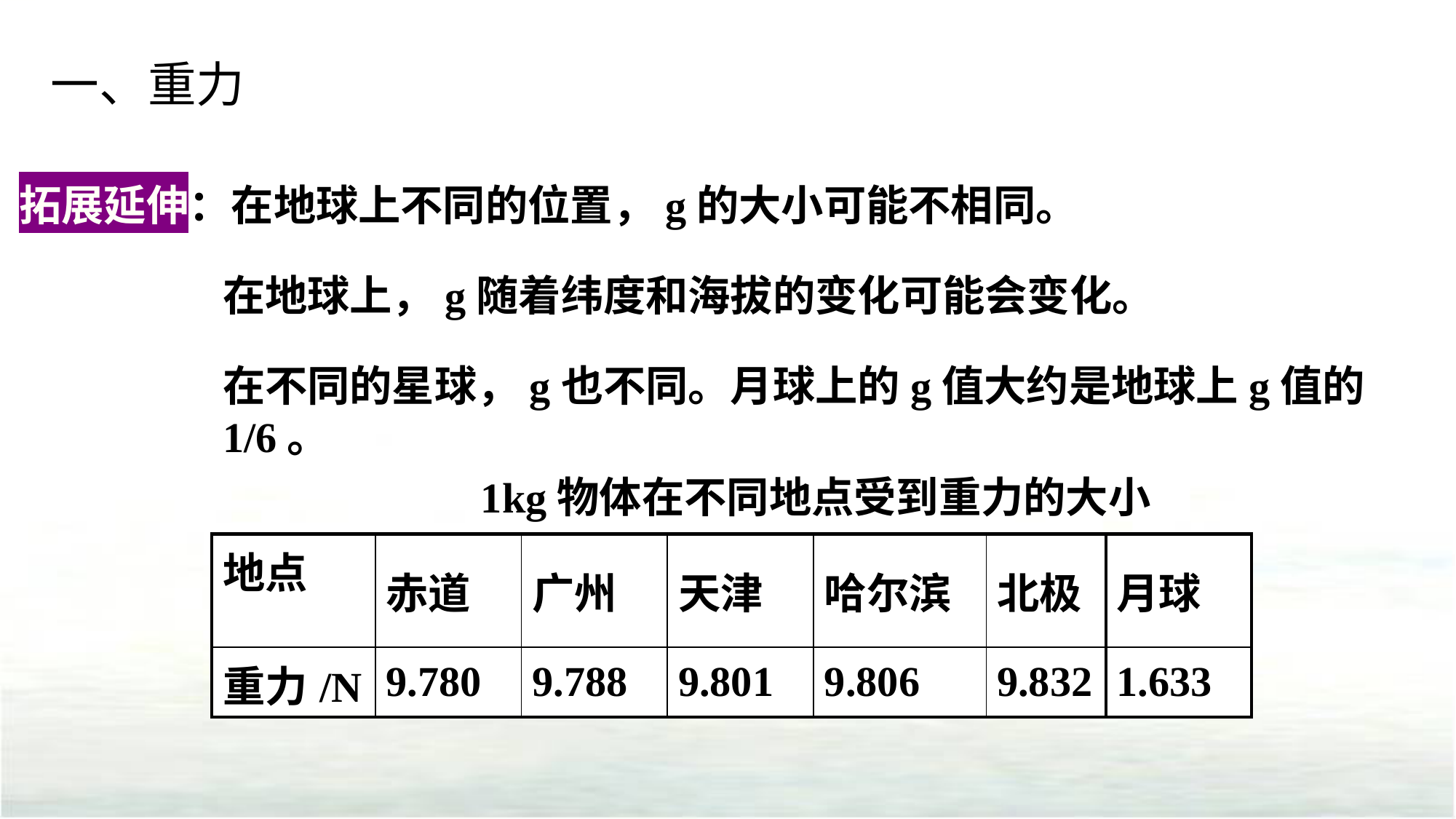

一、重力
拓展延伸：在地球上不同的位置，g的大小可能不相同。
在地球上，g随着纬度和海拔的变化可能会变化。
在不同的星球，g也不同。月球上的g值大约是地球上g值的1/6。
1kg物体在不同地点受到重力的大小
| 地点 | 赤道 | 广州 | 天津 | 哈尔滨 | 北极 | 月球 |
| --- | --- | --- | --- | --- | --- | --- |
| 重力/N | 9.780 | 9.788 | 9.801 | 9.806 | 9.832 | 1.633 |